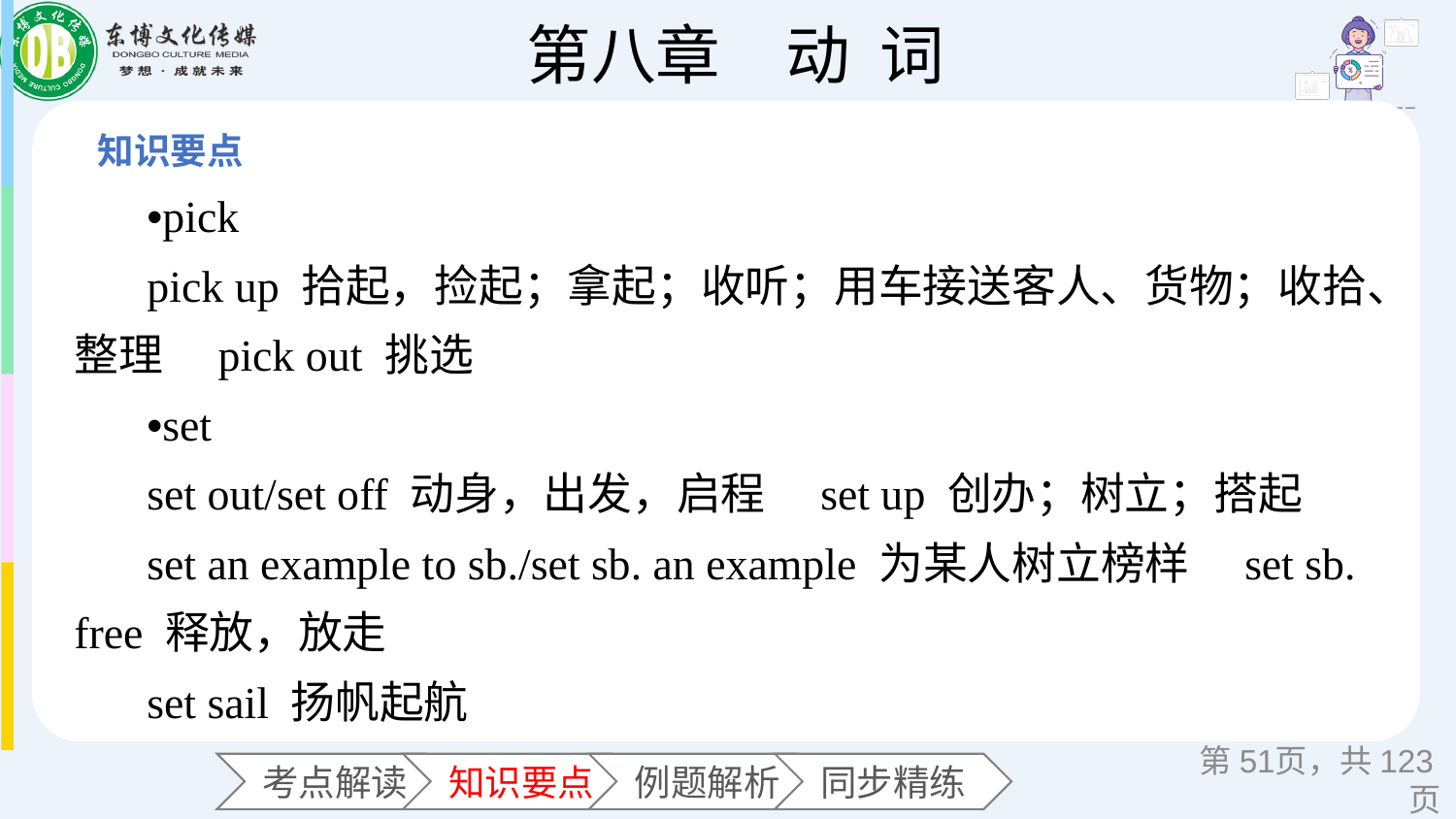

•pick
pick up 拾起，捡起；拿起；收听；用车接送客人、货物；收拾、整理　pick out 挑选
•set
set out/set off 动身，出发，启程　set up 创办；树立；搭起
set an example to sb./set sb. an example 为某人树立榜样　set sb. free 释放，放走
set sail 扬帆起航
第51页，共123页